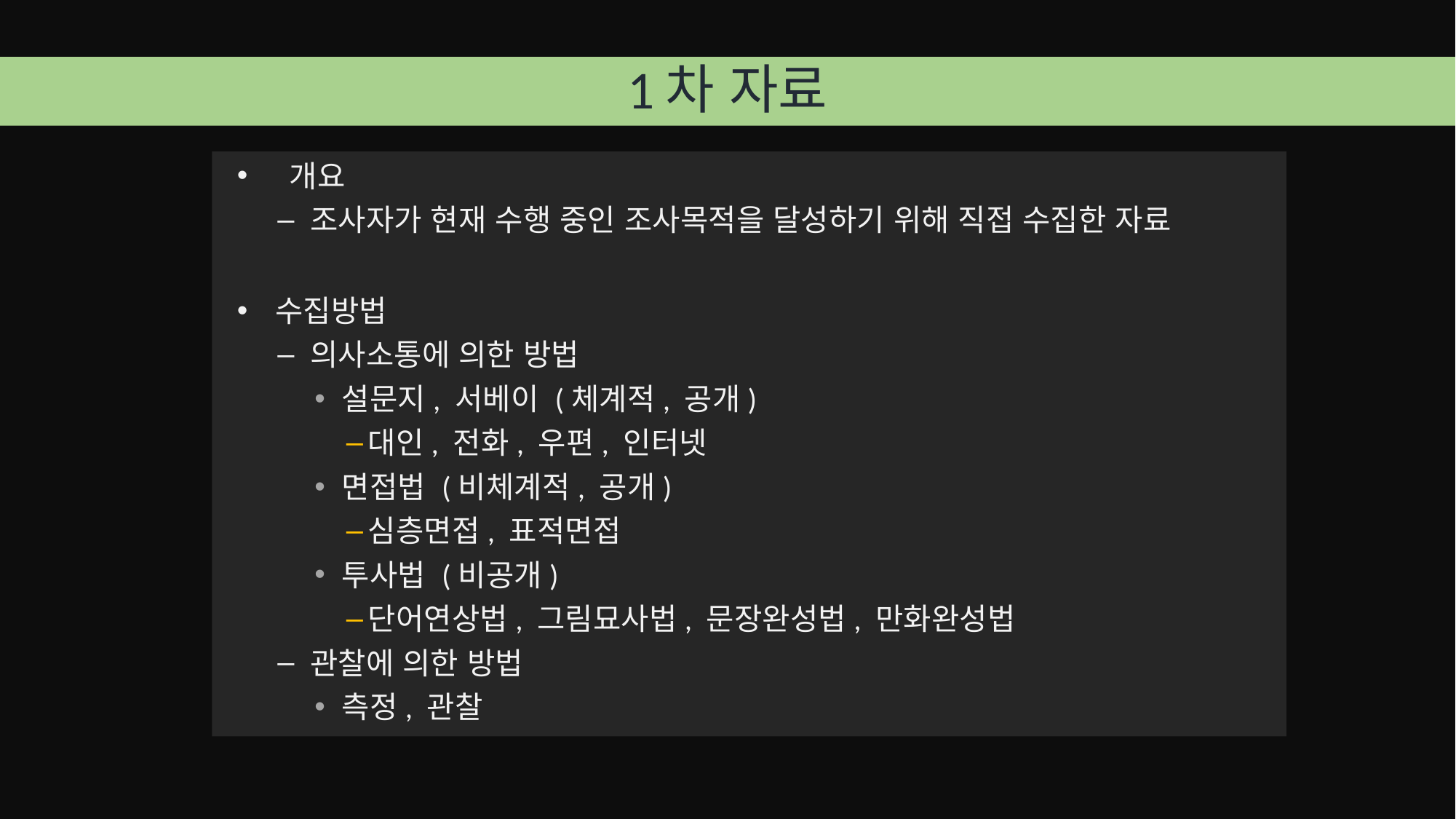

# 1차 자료
 개요
조사자가 현재 수행 중인 조사목적을 달성하기 위해 직접 수집한 자료

수집방법
의사소통에 의한 방법
설문지, 서베이 (체계적, 공개)
대인, 전화, 우편, 인터넷
면접법 (비체계적, 공개)
심층면접, 표적면접
투사법 (비공개)
단어연상법, 그림묘사법, 문장완성법, 만화완성법
관찰에 의한 방법
측정, 관찰